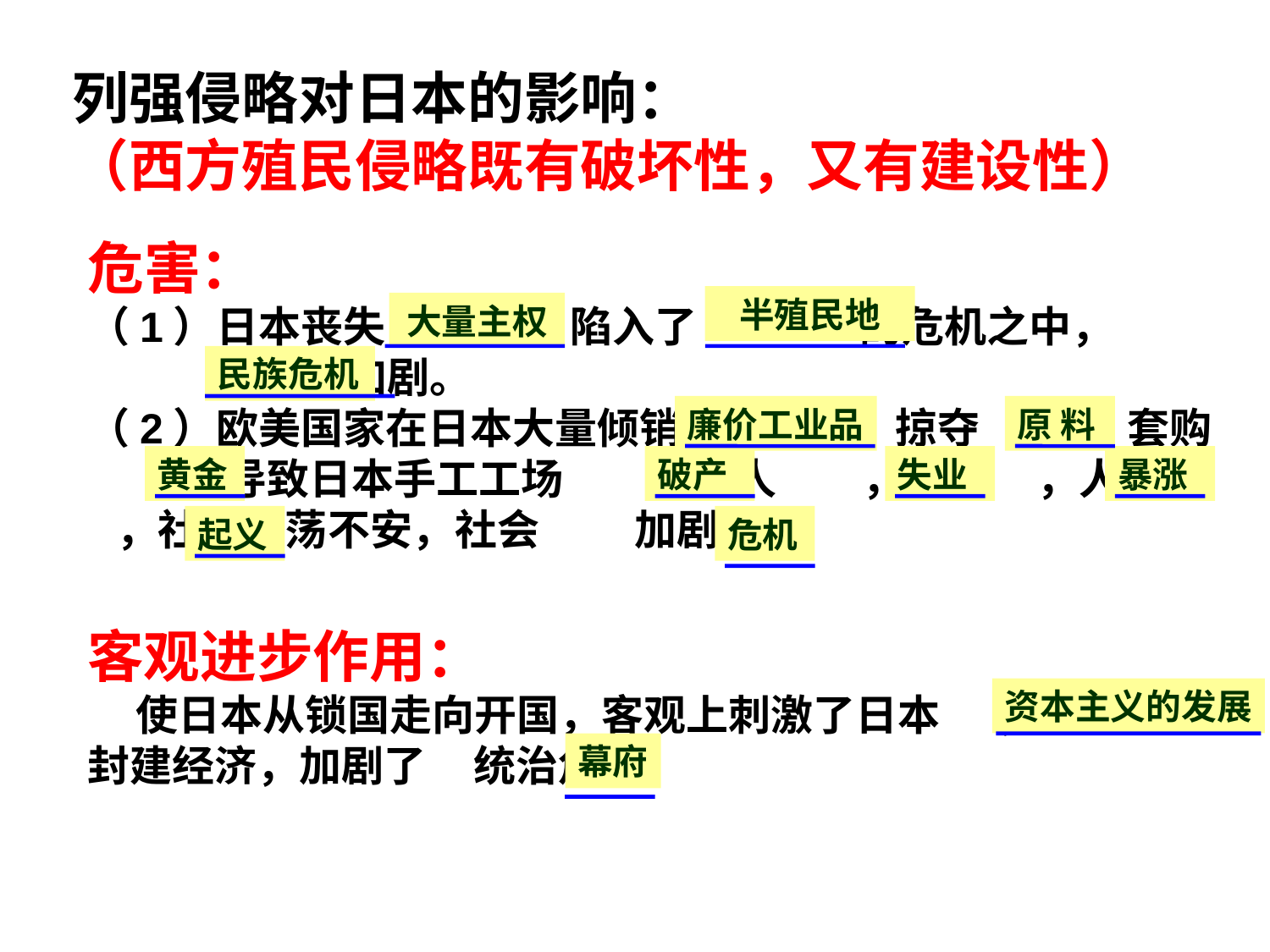

列强侵略对日本的影响：
（西方殖民侵略既有破坏性，又有建设性）
危害：
（1）日本丧失               ，陷入了                 的危机之中，
                          加剧。
（2）欧美国家在日本大量倾销                  ，掠夺           ，套购           ，导致日本手工工场         ，工人         ，物价     ，人民         ，社会动荡不安，社会          加剧。
半殖民地
大量主权
民族危机

廉价工业品
原 料
黄金
破产

失业

暴涨

起义
危机

客观进步作用：
    使日本从锁国走向开国，客观上刺激了日本      ，冲击了封建经济，加剧了     统治危机
资本主义的发展
幕府